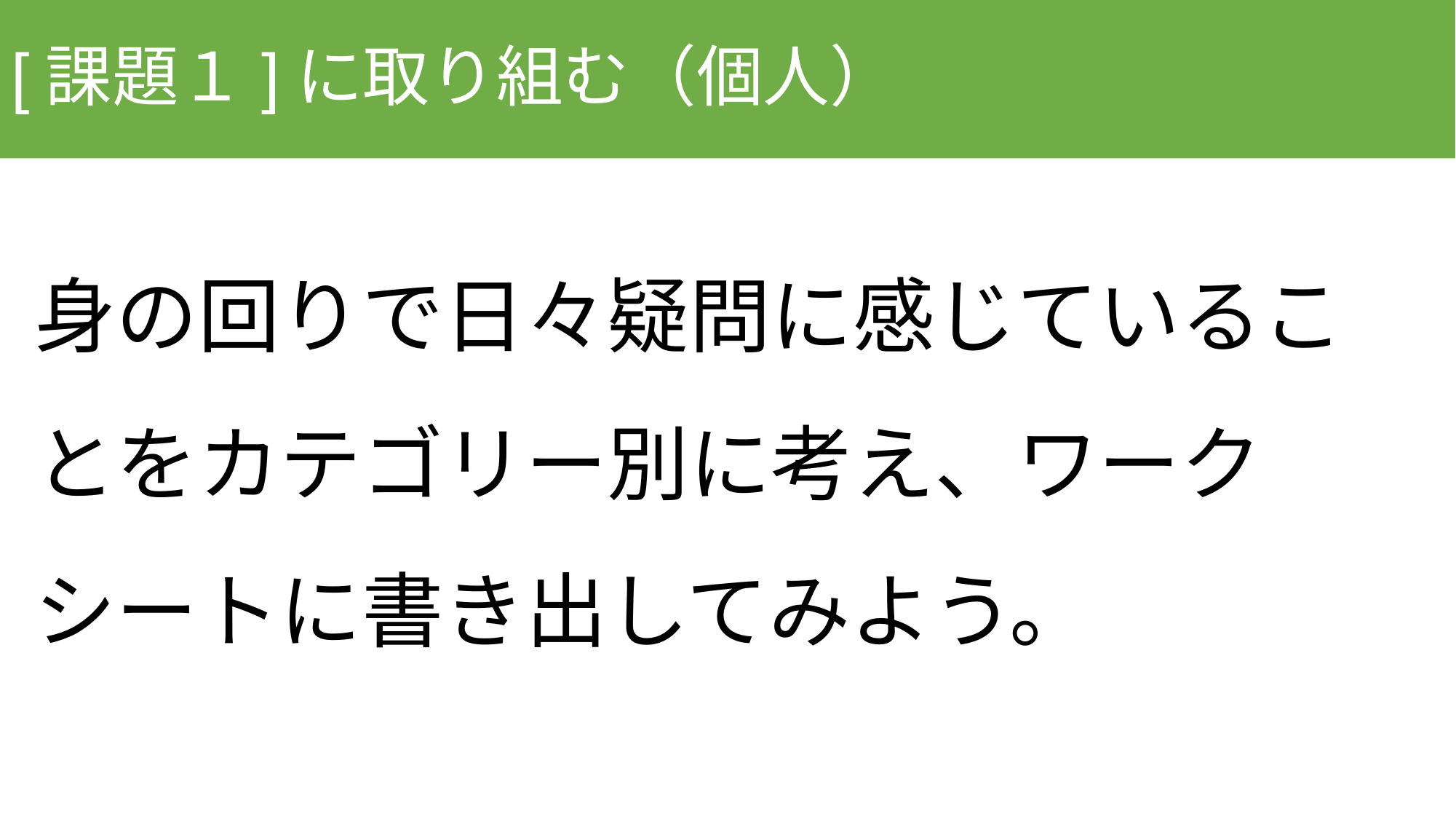

# [課題１]に取り組む（個人）
身の回りで日々疑問に感じていることをカテゴリー別に考え、ワークシートに書き出してみよう。